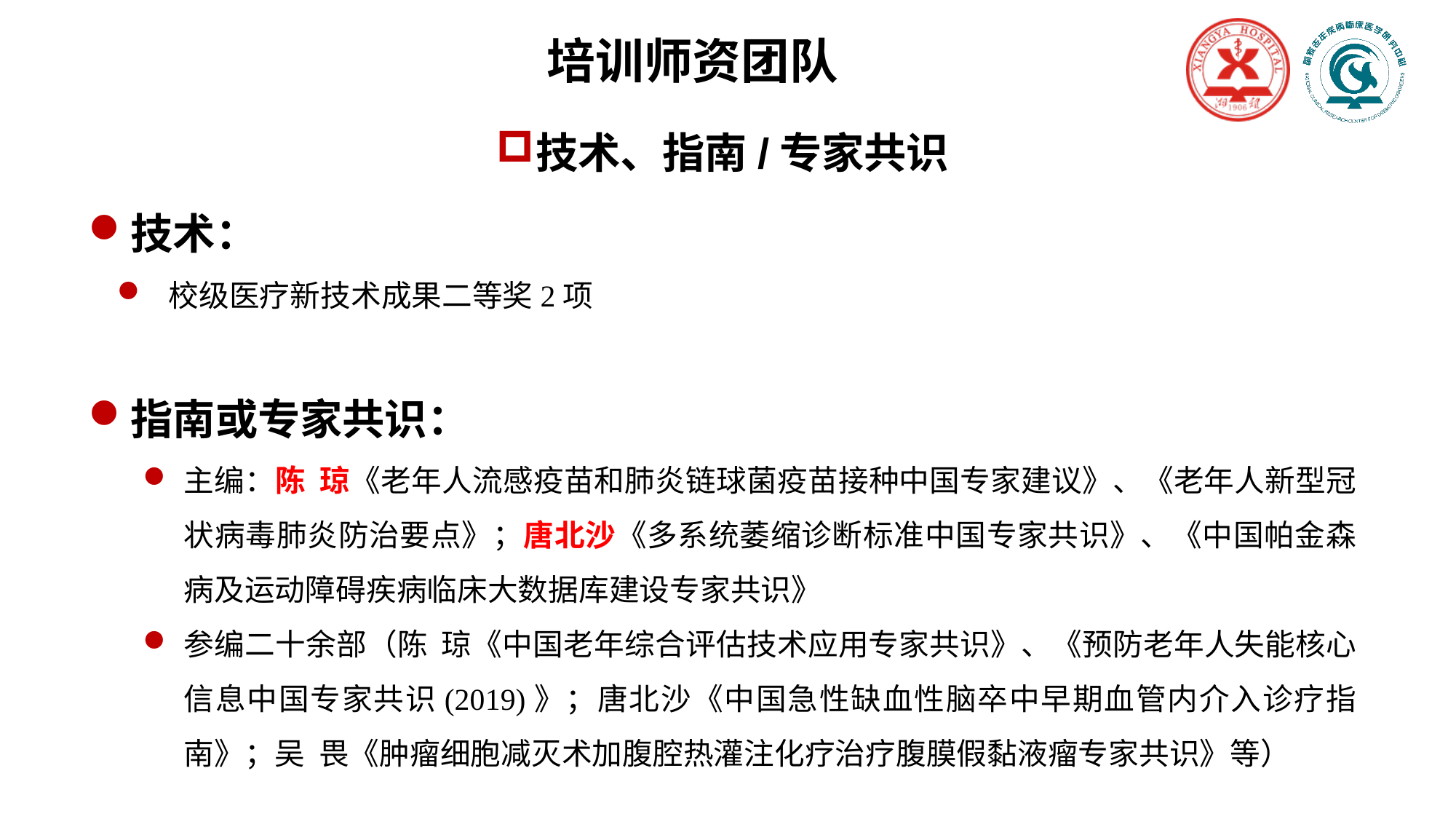

培训师资团队
# 技术、指南/专家共识
技术：
  校级医疗新技术成果二等奖2项

指南或专家共识：
主编：陈  琼《老年人流感疫苗和肺炎链球菌疫苗接种中国专家建议》、《老年人新型冠状病毒肺炎防治要点》；唐北沙《多系统萎缩诊断标准中国专家共识》、《中国帕金森病及运动障碍疾病临床大数据库建设专家共识》
参编二十余部（陈  琼《中国老年综合评估技术应用专家共识》、《预防老年人失能核心信息中国专家共识(2019)》；唐北沙《中国急性缺血性脑卒中早期血管内介入诊疗指南》；吴  畏《肿瘤细胞减灭术加腹腔热灌注化疗治疗腹膜假黏液瘤专家共识》等）